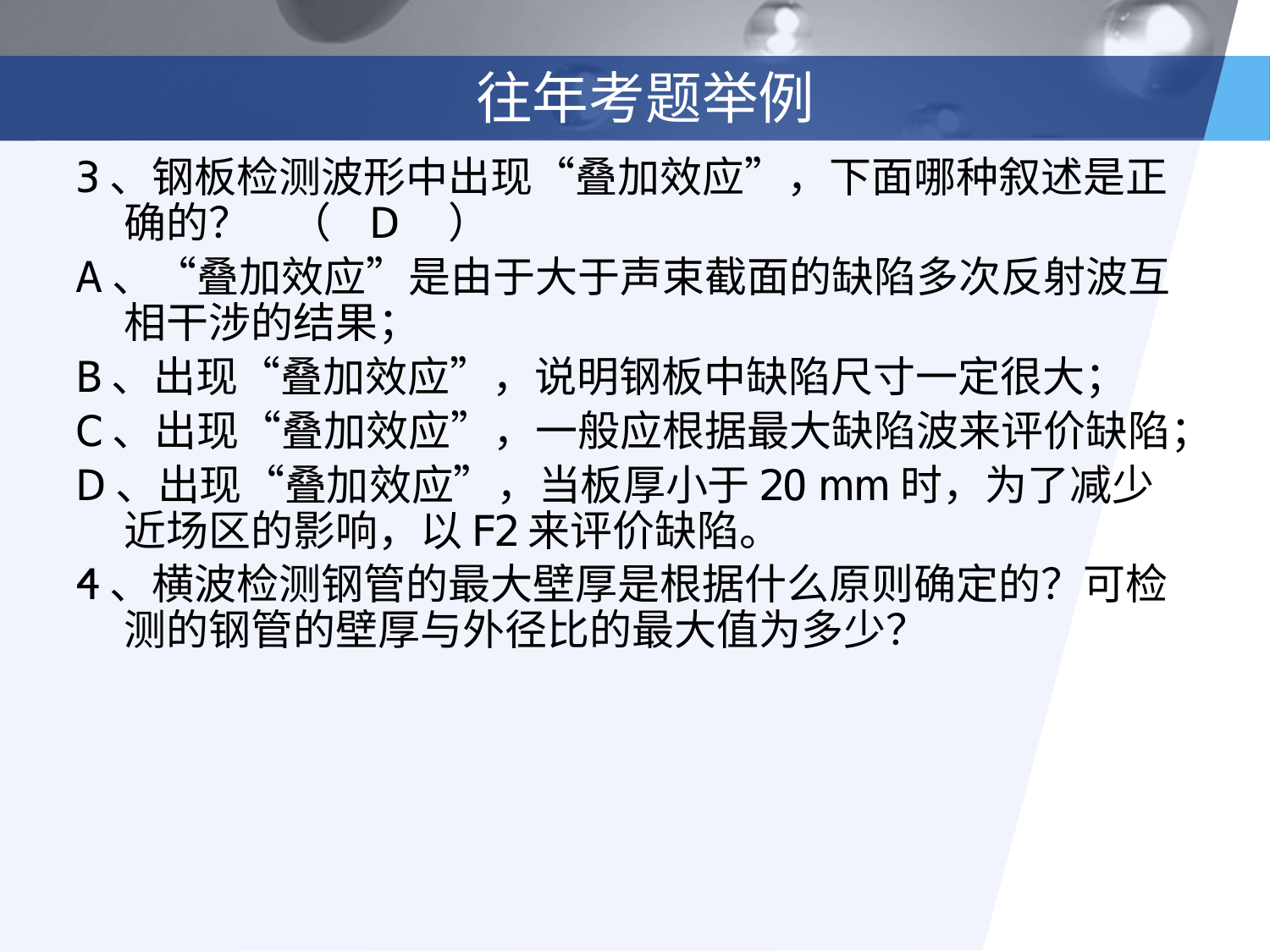

# 往年考题举例
3、钢板检测波形中出现“叠加效应”，下面哪种叙述是正确的？    （   D   ）
A、“叠加效应”是由于大于声束截面的缺陷多次反射波互相干涉的结果；
B、出现“叠加效应”，说明钢板中缺陷尺寸一定很大；
C、出现“叠加效应”，一般应根据最大缺陷波来评价缺陷；
D、出现“叠加效应”，当板厚小于20 mm时，为了减少近场区的影响，以F2来评价缺陷。
4、横波检测钢管的最大壁厚是根据什么原则确定的？可检测的钢管的壁厚与外径比的最大值为多少？